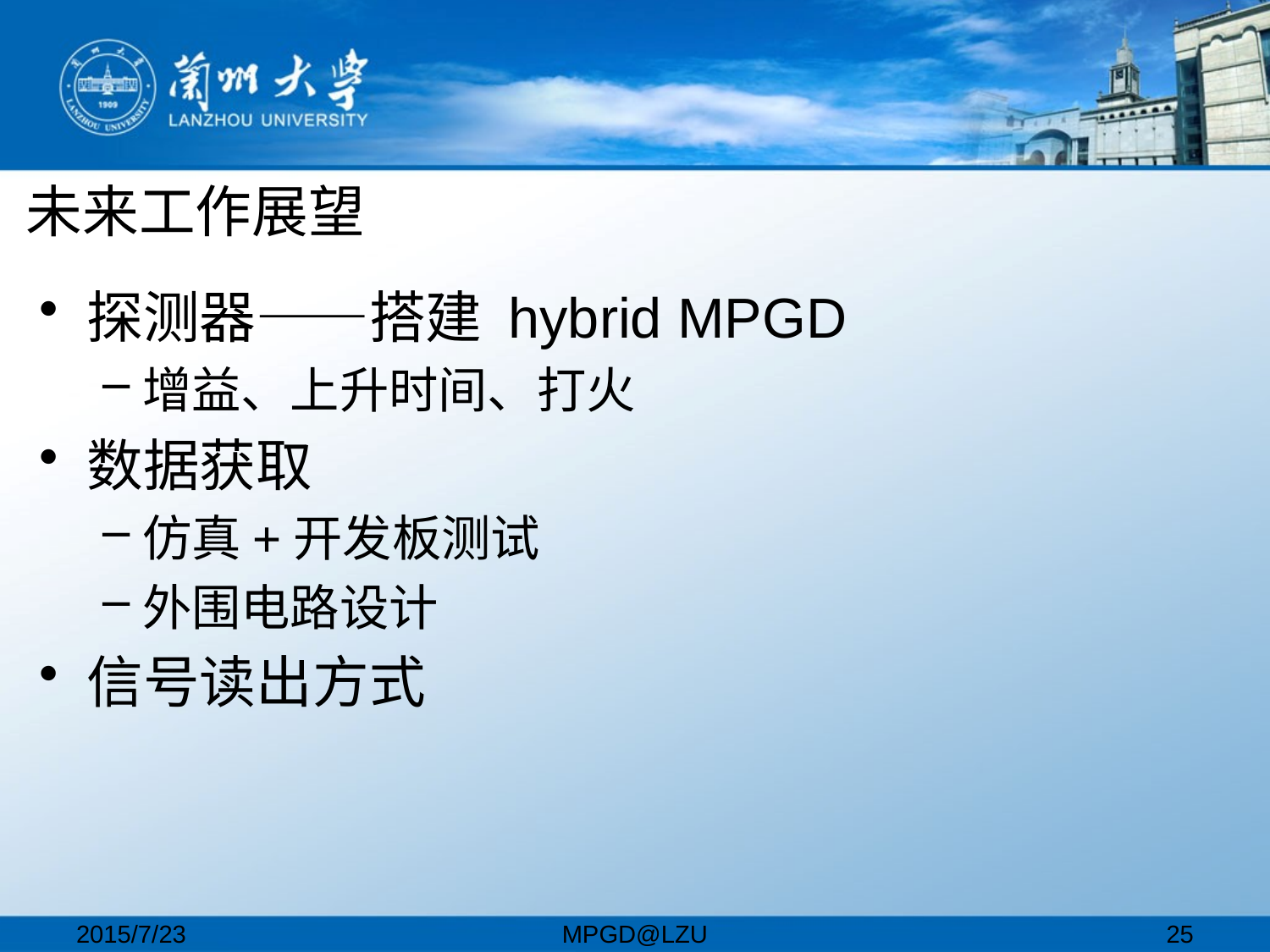

# 未来工作展望
探测器——搭建 hybrid MPGD
增益、上升时间、打火
数据获取
仿真+开发板测试
外围电路设计
信号读出方式
2015/7/23
MPGD@LZU
25